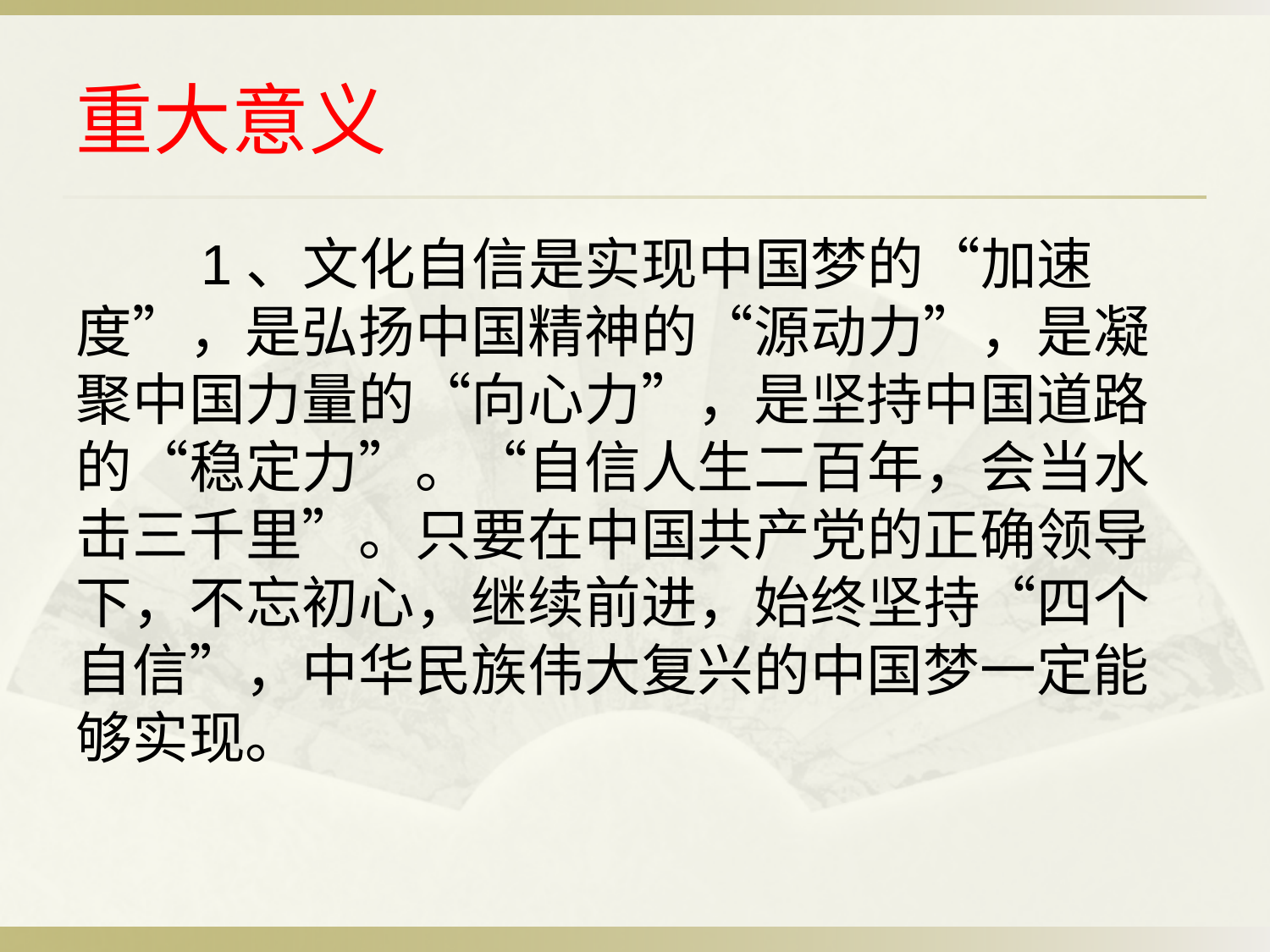

# 重大意义
        1、文化自信是实现中国梦的“加速度”，是弘扬中国精神的“源动力”，是凝聚中国力量的“向心力”，是坚持中国道路的“稳定力”。“自信人生二百年，会当水击三千里”。只要在中国共产党的正确领导下，不忘初心，继续前进，始终坚持“四个自信”，中华民族伟大复兴的中国梦一定能够实现。